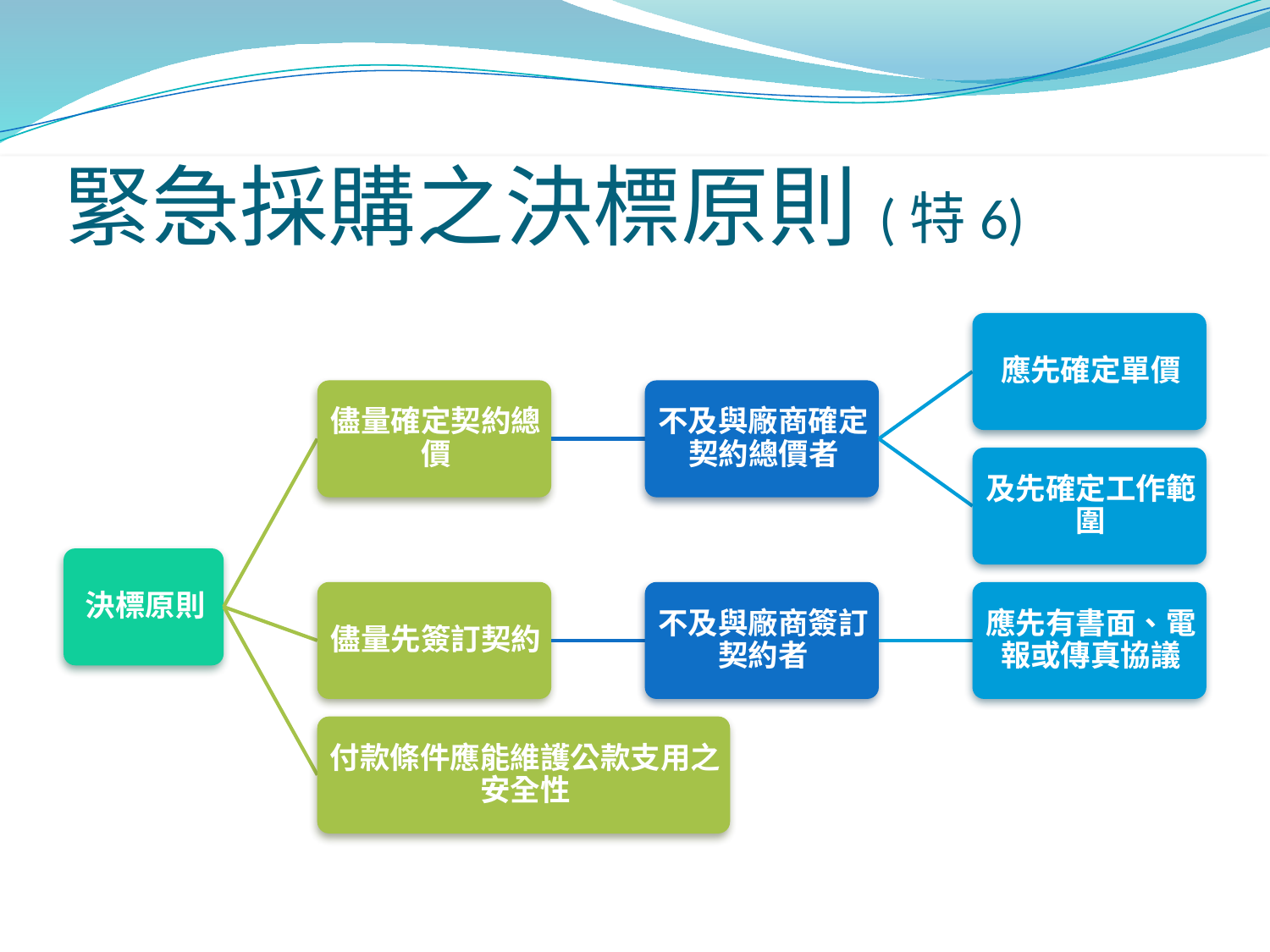

# 緊急採購之決標原則(特6)

決標原則

儘量確定契約總價

不及與廠商確定契約總價者

應先確定單價

及先確定工作範圍

儘量先簽訂契約

不及與廠商簽訂契約者

應先有書面、電報或傳真協議

付款條件應能維護公款支用之安全性
何謂決標原則
35